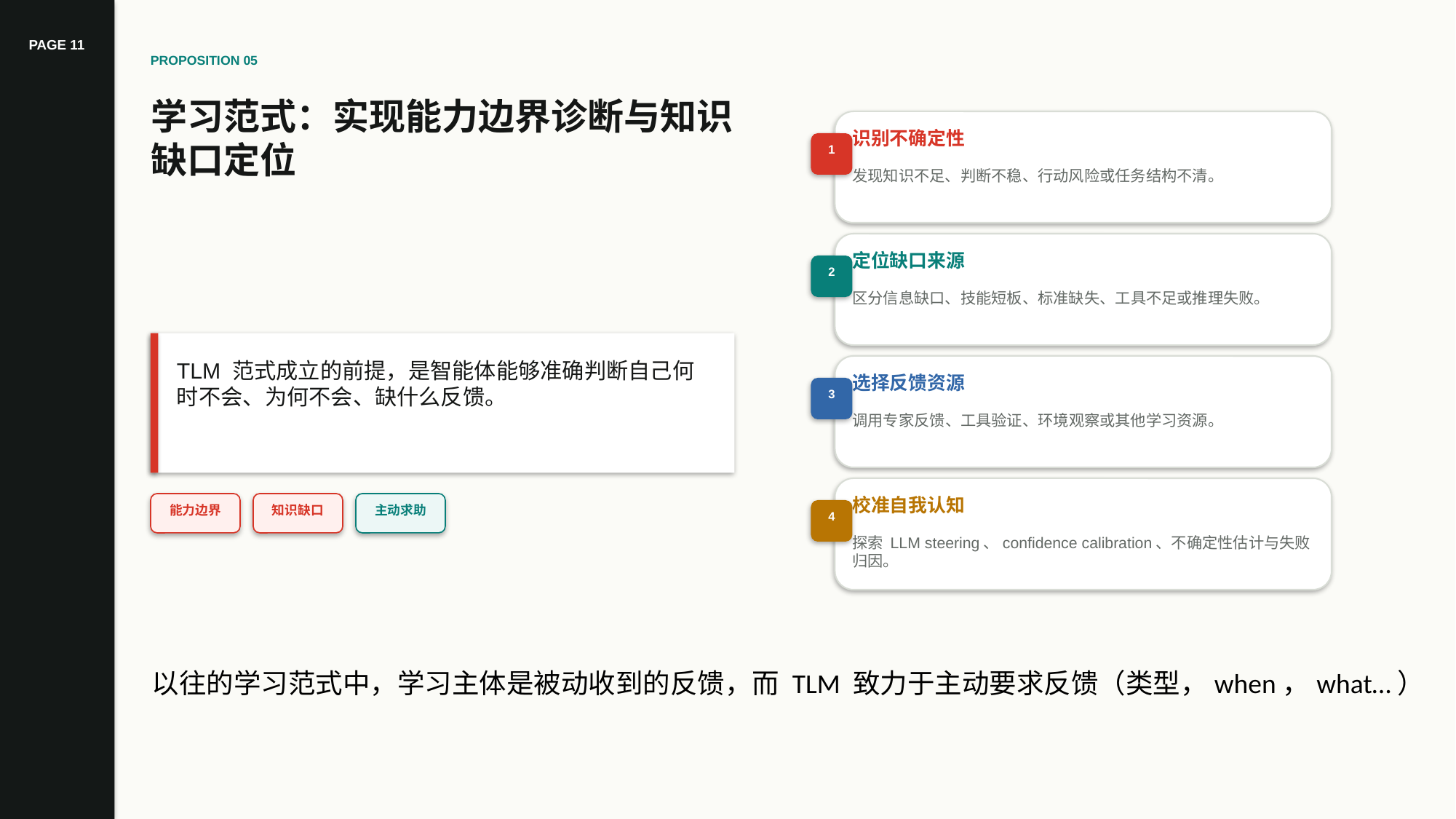

PAGE 11
PROPOSITION 05
学习范式：实现能力边界诊断与知识缺口定位

识别不确定性

1
发现知识不足、判断不稳、行动风险或任务结构不清。

定位缺口来源

2
区分信息缺口、技能短板、标准缺失、工具不足或推理失败。

TLM 范式成立的前提，是智能体能够准确判断自己何时不会、为何不会、缺什么反馈。
选择反馈资源

3
调用专家反馈、工具验证、环境观察或其他学习资源。

校准自我认知

能力边界
知识缺口
主动求助
4
探索 LLM steering、confidence calibration、不确定性估计与失败归因。
以往的学习范式中，学习主体是被动收到的反馈，而 TLM 致力于主动要求反馈（类型，when，what…）